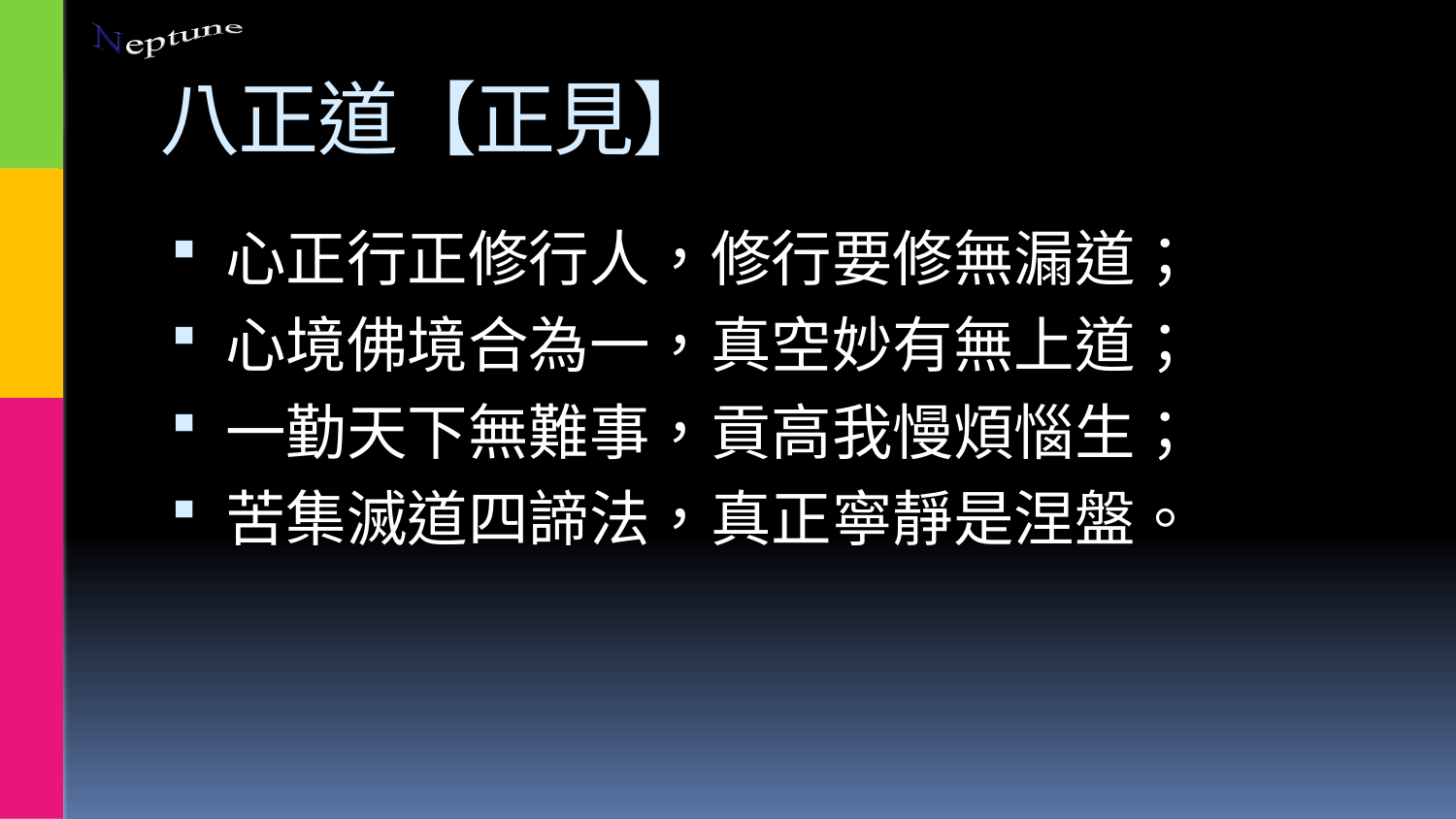

# 八正道【正見】
心正行正修行人，修行要修無漏道；
心境佛境合為一，真空妙有無上道；
一勤天下無難事，貢高我慢煩惱生；
苦集滅道四諦法，真正寧靜是涅盤。